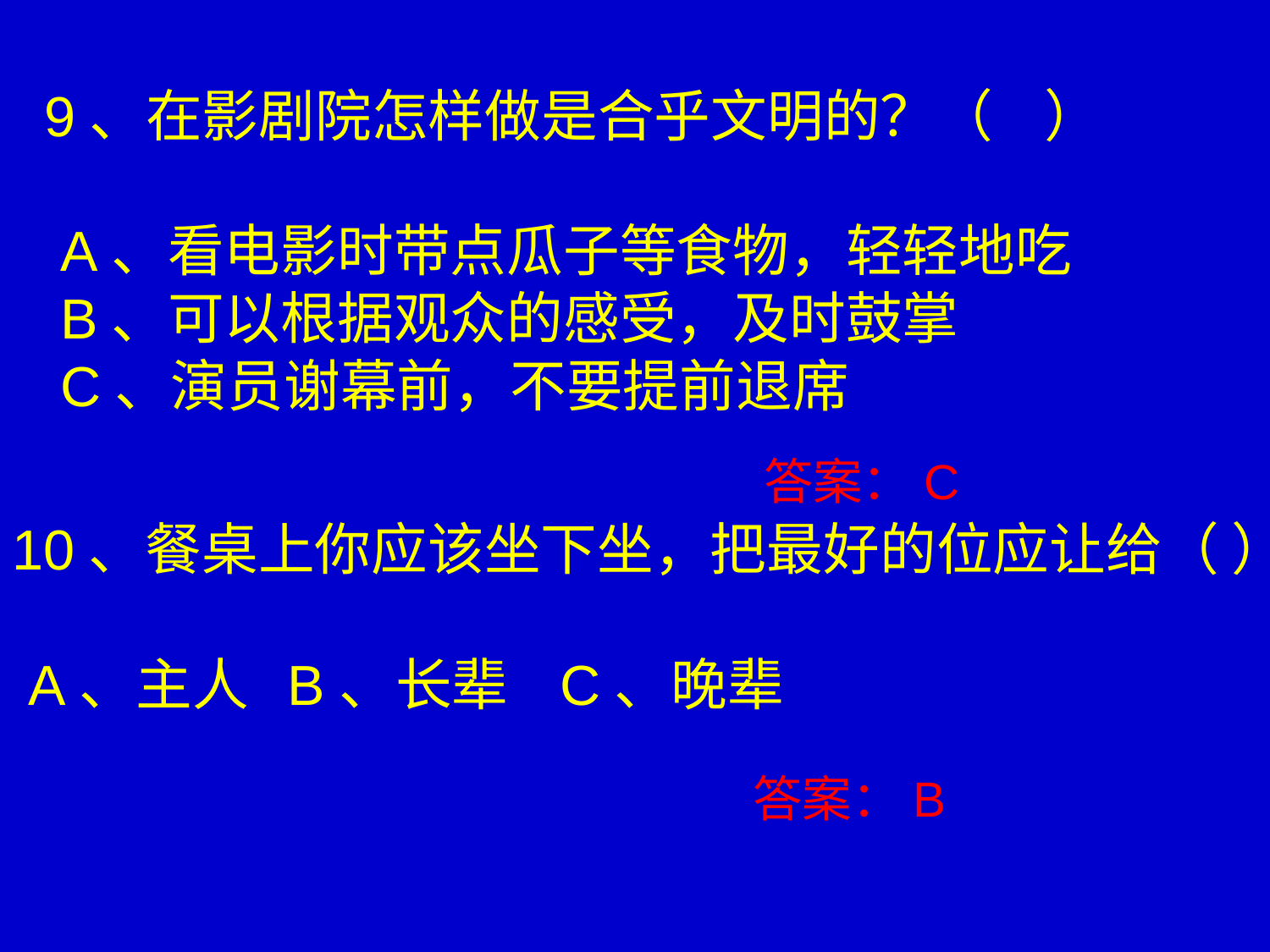

9、在影剧院怎样做是合乎文明的？（    ）

 A、看电影时带点瓜子等食物，轻轻地吃
 B、可以根据观众的感受，及时鼓掌
 C、演员谢幕前，不要提前退席
答案：C
10、餐桌上你应该坐下坐，把最好的位应让给（ ）

 A、主人  B、长辈   C、晚辈
答案：B